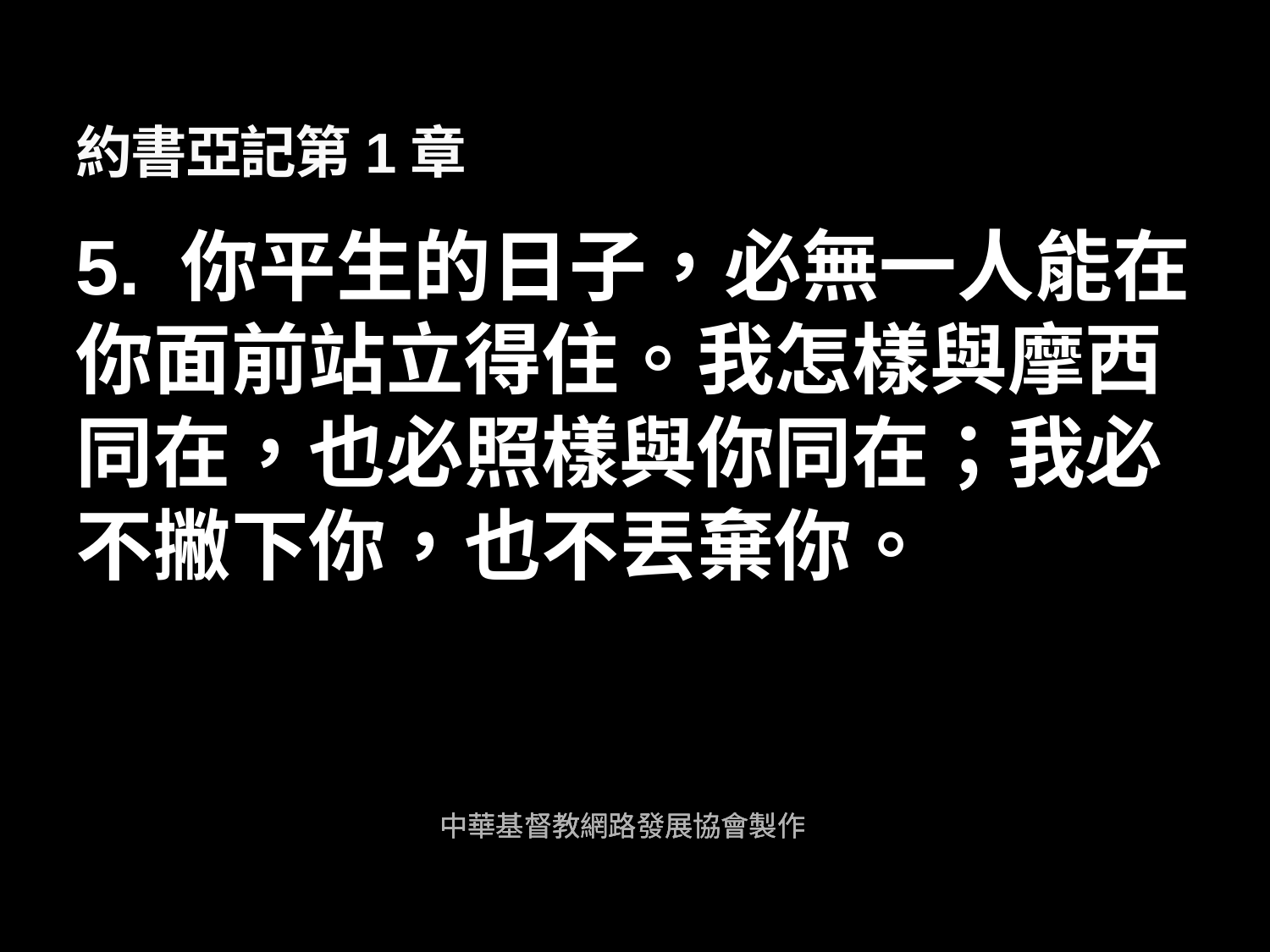

# 約書亞記第1章
5. 你平生的日子，必無一人能在你面前站立得住。我怎樣與摩西同在，也必照樣與你同在；我必不撇下你，也不丟棄你。